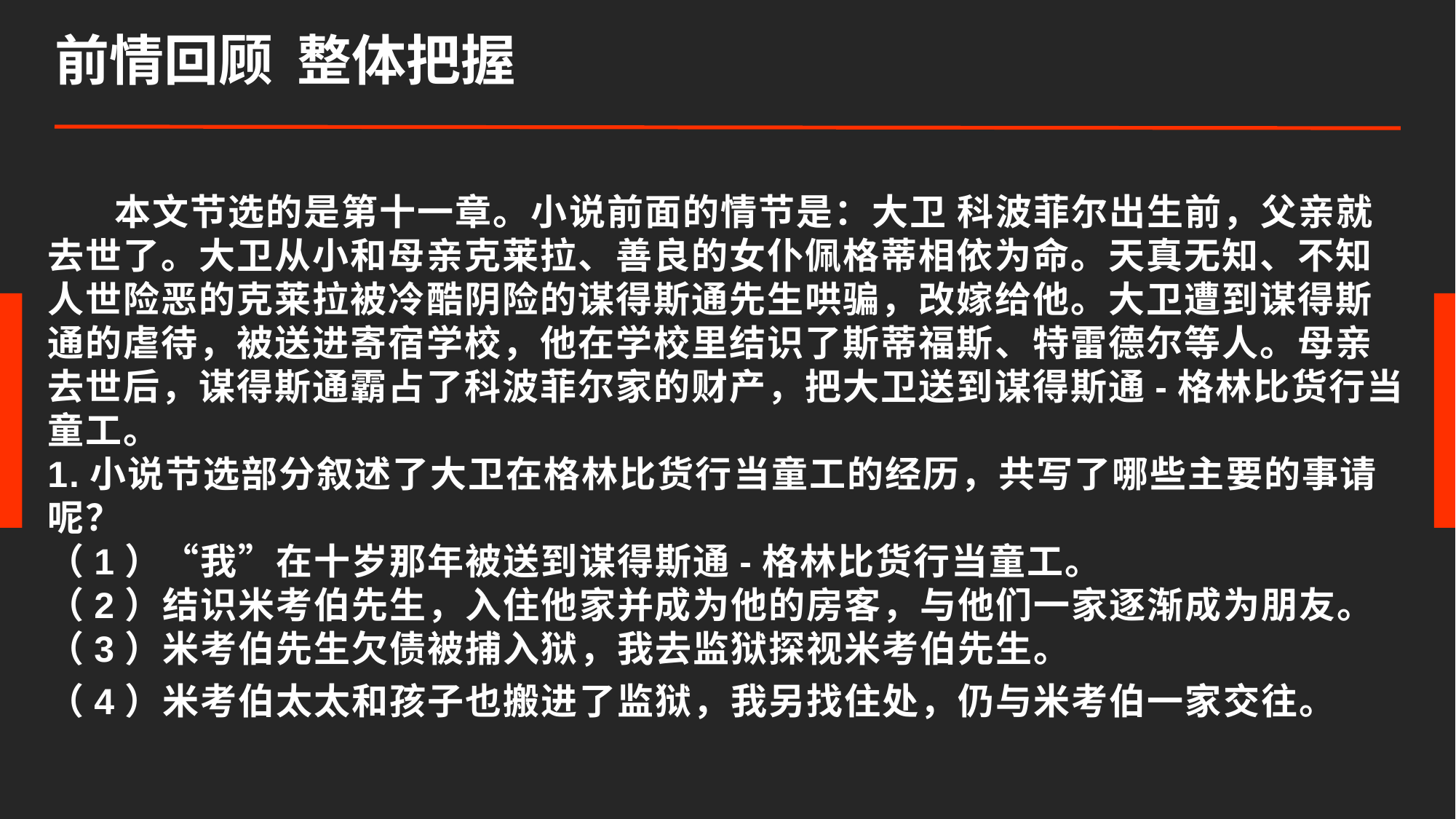

前情回顾  整体把握
      本文节选的是第十一章。小说前面的情节是：大卫 科波菲尔出生前，父亲就去世了。大卫从小和母亲克莱拉、善良的女仆佩格蒂相依为命。天真无知、不知人世险恶的克莱拉被冷酷阴险的谋得斯通先生哄骗，改嫁给他。大卫遭到谋得斯通的虐待，被送进寄宿学校，他在学校里结识了斯蒂福斯、特雷德尔等人。母亲去世后，谋得斯通霸占了科波菲尔家的财产，把大卫送到谋得斯通-格林比货行当童工。
1.小说节选部分叙述了大卫在格林比货行当童工的经历，共写了哪些主要的事请呢？
（1）“我”在十岁那年被送到谋得斯通-格林比货行当童工。
（2）结识米考伯先生，入住他家并成为他的房客，与他们一家逐渐成为朋友。
（3）米考伯先生欠债被捕入狱，我去监狱探视米考伯先生。
（4）米考伯太太和孩子也搬进了监狱，我另找住处，仍与米考伯一家交往。